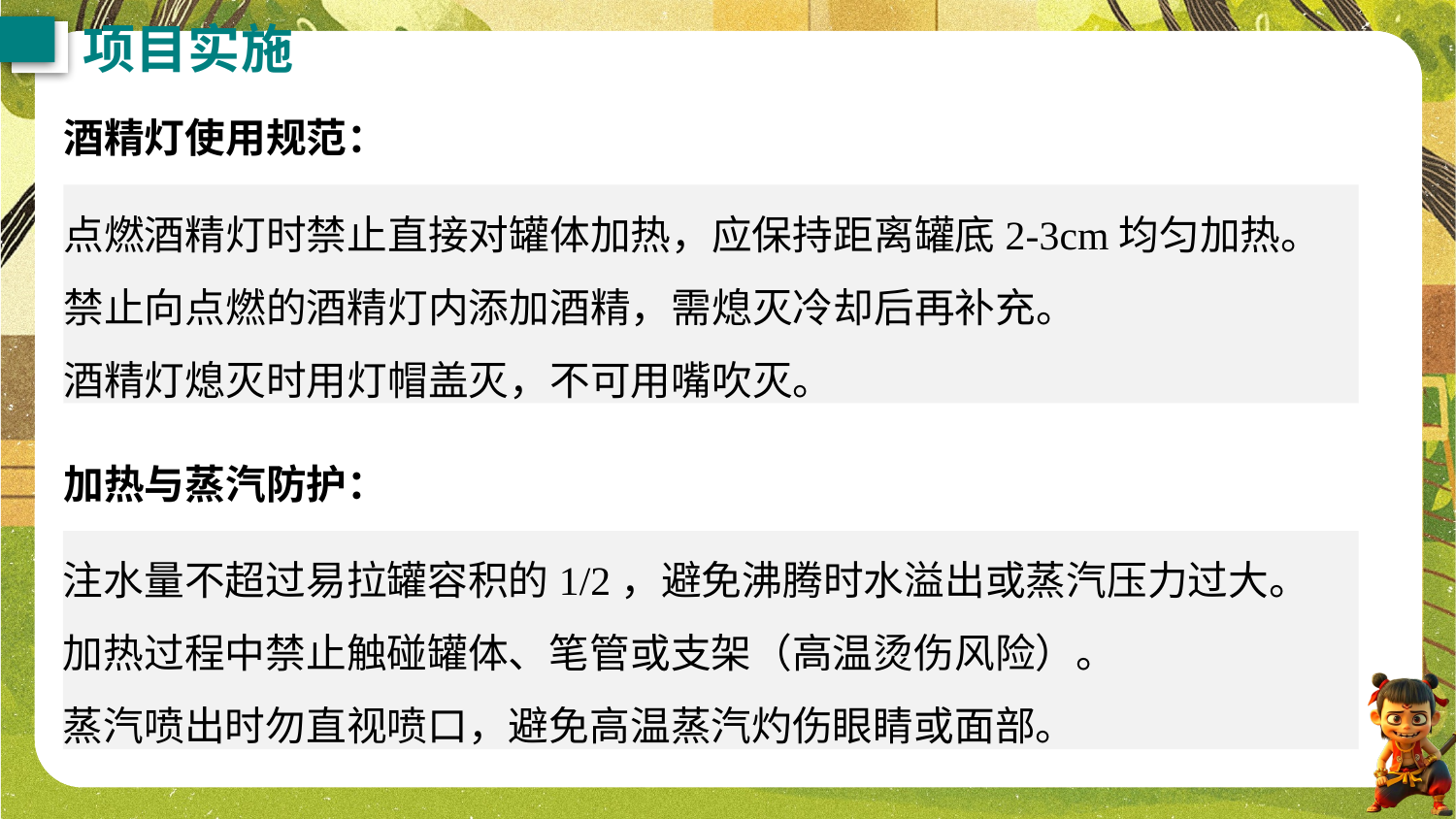

项目实施

酒精灯使用规范：
点燃酒精灯时禁止直接对罐体加热，应保持距离罐底2-3cm均匀加热。
禁止向点燃的酒精灯内添加酒精，需熄灭冷却后再补充。
酒精灯熄灭时用灯帽盖灭，不可用嘴吹灭。
加热与蒸汽防护：
注水量不超过易拉罐容积的1/2，避免沸腾时水溢出或蒸汽压力过大。
加热过程中禁止触碰罐体、笔管或支架（高温烫伤风险）。
蒸汽喷出时勿直视喷口，避免高温蒸汽灼伤眼睛或面部。